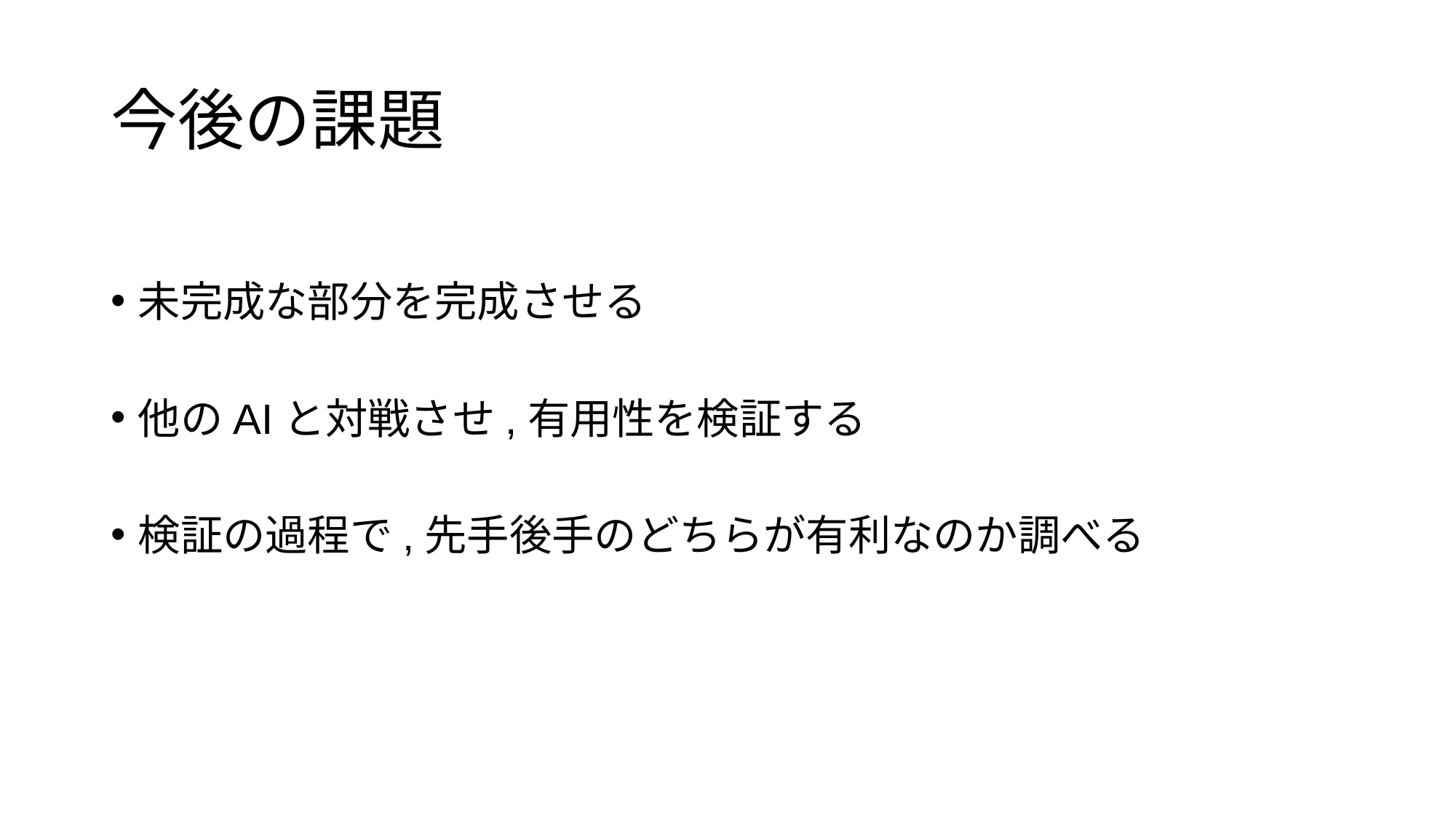

# 今後の課題
未完成な部分を完成させる
他のAIと対戦させ,有用性を検証する
検証の過程で,先手後手のどちらが有利なのか調べる